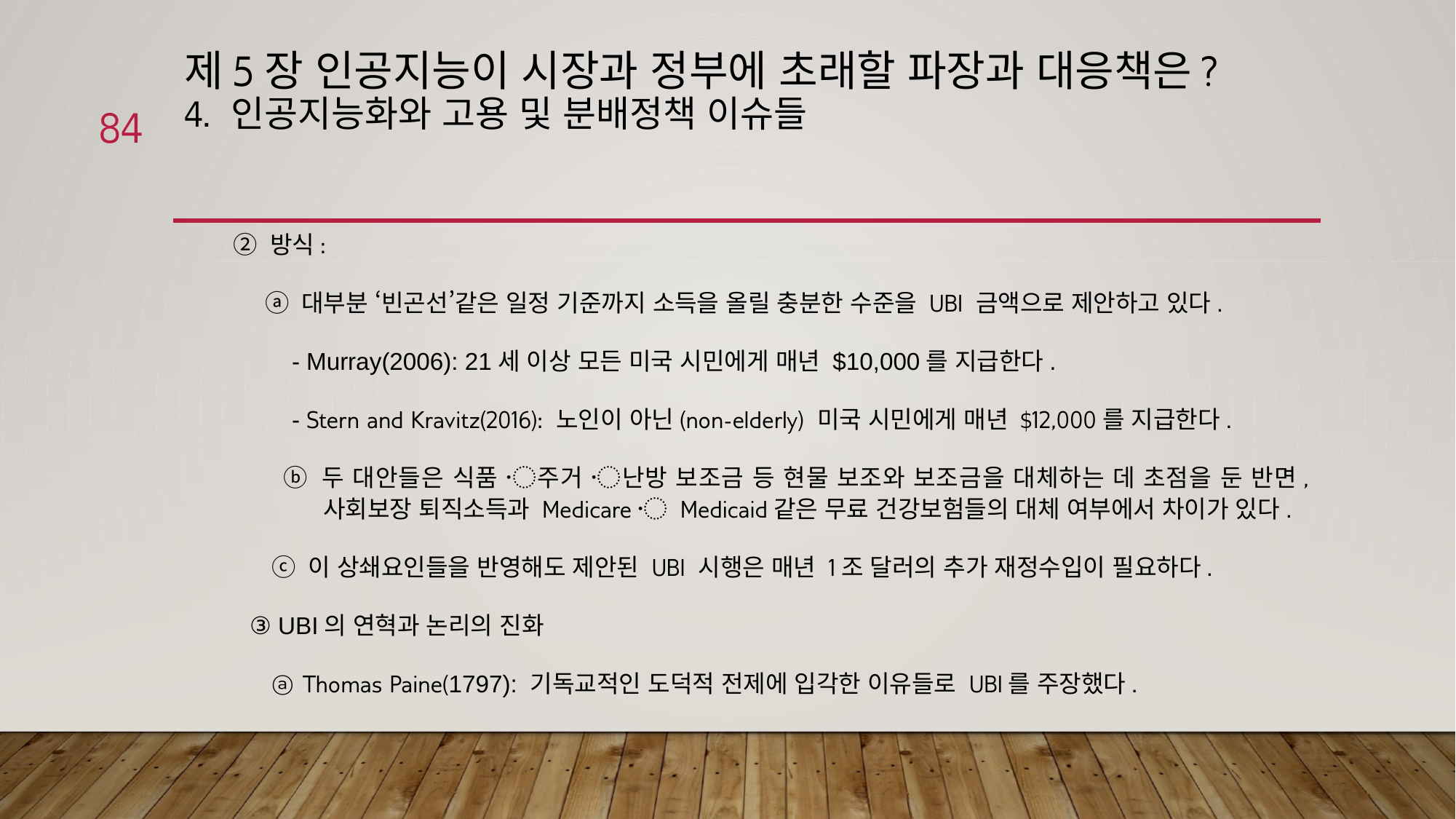

# 제5장 인공지능이 시장과 정부에 초래할 파장과 대응책은? 4. 인공지능화와 고용 및 분배정책 이슈들
84
         ② 방식:
            ⓐ 대부분 ‘빈곤선’같은 일정 기준까지 소득을 올릴 충분한 수준을 UBI 금액으로 제안하고 있다.
                - Murray(2006): 21세 이상 모든 미국 시민에게 매년 $10,000를 지급한다.
                - Stern and Kravitz(2016): 노인이 아닌(non-elderly) 미국 시민에게 매년 $12,000를 지급한다.
             ⓑ 두 대안들은 식품 〮주거 〮난방 보조금 등 현물 보조와 보조금을 대체하는 데 초점을 둔 반면, 사회보장 퇴직소득과 Medicare〮 Medicaid같은 무료 건강보험들의 대체 여부에서 차이가 있다.
             ⓒ 이 상쇄요인들을 반영해도 제안된 UBI 시행은 매년 1조 달러의 추가 재정수입이 필요하다.
         ③ UBI의 연혁과 논리의 진화
             ⓐ Thomas Paine(1797): 기독교적인 도덕적 전제에 입각한 이유들로 UBI를 주장했다.